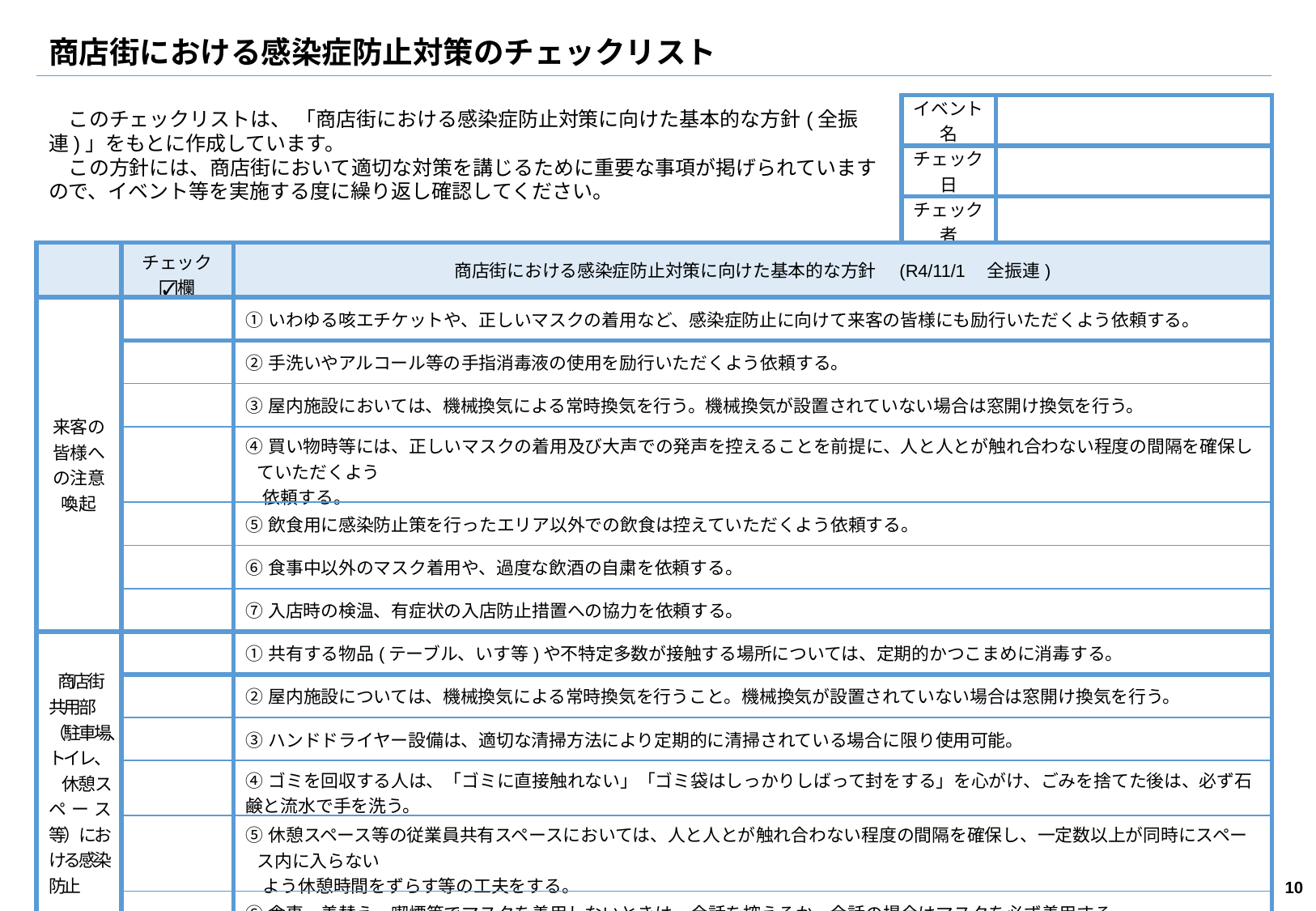

商店街における感染症防止対策のチェックリスト
| イベント名 |  |
| --- | --- |
| チェック日 |  |
| チェック者 |  |
　このチェックリストは、 「商店街における感染症防止対策に向けた基本的な方針(全振連)」をもとに作成しています。
　この方針には、商店街において適切な対策を講じるために重要な事項が掲げられていますので、イベント等を実施する度に繰り返し確認してください。
|  | チェック☑欄 | 商店街における感染症防止対策に向けた基本的な方針　(R4/11/1　全振連) |
| --- | --- | --- |
| 来客の皆様への注意喚起 |  | ①いわゆる咳エチケットや、正しいマスクの着用など、感染症防止に向けて来客の皆様にも励行いただくよう依頼する。 |
|  |  | ②手洗いやアルコール等の手指消毒液の使用を励行いただくよう依頼する。 |
|  |  | ③屋内施設においては、機械換気による常時換気を行う。機械換気が設置されていない場合は窓開け換気を行う。 |
|  |  | ④買い物時等には、正しいマスクの着用及び大声での発声を控えることを前提に、人と人とが触れ合わない程度の間隔を確保していただくよう 　依頼する。 |
|  |  | ⑤飲食用に感染防止策を行ったエリア以外での飲食は控えていただくよう依頼する。 |
|  |  | ⑥食事中以外のマスク着用や、過度な飲酒の自粛を依頼する。 |
|  |  | ⑦入店時の検温、有症状の入店防止措置への協力を依頼する。 |
| 商店街共用部（駐車場、トイレ、 休憩スペース等）における感染防止 |  | ➀共有する物品(テーブル、いす等)や不特定多数が接触する場所については、定期的かつこまめに消毒する。 |
|  |  | ②屋内施設については、機械換気による常時換気を行うこと。機械換気が設置されていない場合は窓開け換気を行う。 |
|  |  | ③ハンドドライヤー設備は、適切な清掃方法により定期的に清掃されている場合に限り使用可能。 |
|  |  | ④ゴミを回収する人は、「ゴミに直接触れない」「ゴミ袋はしっかりしばって封をする」を心がけ、ごみを捨てた後は、必ず石鹸と流水で手を洗う。 |
|  |  | ⑤休憩スペース等の従業員共有スペースにおいては、人と人とが触れ合わない程度の間隔を確保し、一定数以上が同時にスペース内に入らない 　よう休憩時間をずらす等の工夫をする。 |
|  |  | ⑥食事、着替え、喫煙等でマスクを着用しないときは、会話を控えるか、会話の場合はマスクを必ず着用する。 |
10